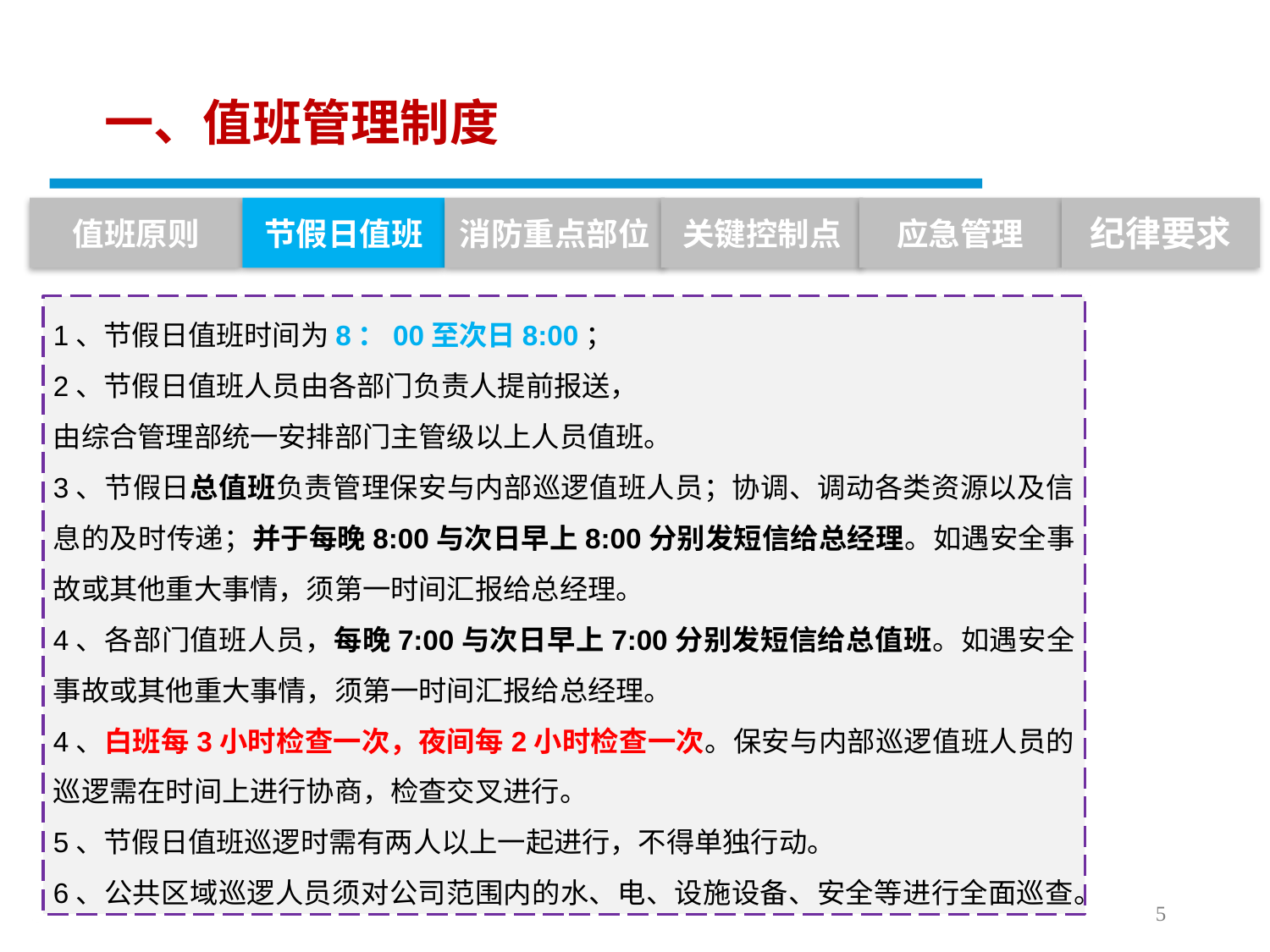

一、值班管理制度
值班原则
节假日值班
消防重点部位
关键控制点
应急管理
纪律要求
1、节假日值班时间为8：00至次日8:00；
2、节假日值班人员由各部门负责人提前报送，
由综合管理部统一安排部门主管级以上人员值班。
3、节假日总值班负责管理保安与内部巡逻值班人员；协调、调动各类资源以及信息的及时传递；并于每晚8:00与次日早上8:00分别发短信给总经理。如遇安全事故或其他重大事情，须第一时间汇报给总经理。
4、各部门值班人员，每晚7:00与次日早上7:00分别发短信给总值班。如遇安全事故或其他重大事情，须第一时间汇报给总经理。
4、白班每3小时检查一次，夜间每2小时检查一次。保安与内部巡逻值班人员的巡逻需在时间上进行协商，检查交叉进行。
5、节假日值班巡逻时需有两人以上一起进行，不得单独行动。
6、公共区域巡逻人员须对公司范围内的水、电、设施设备、安全等进行全面巡查。